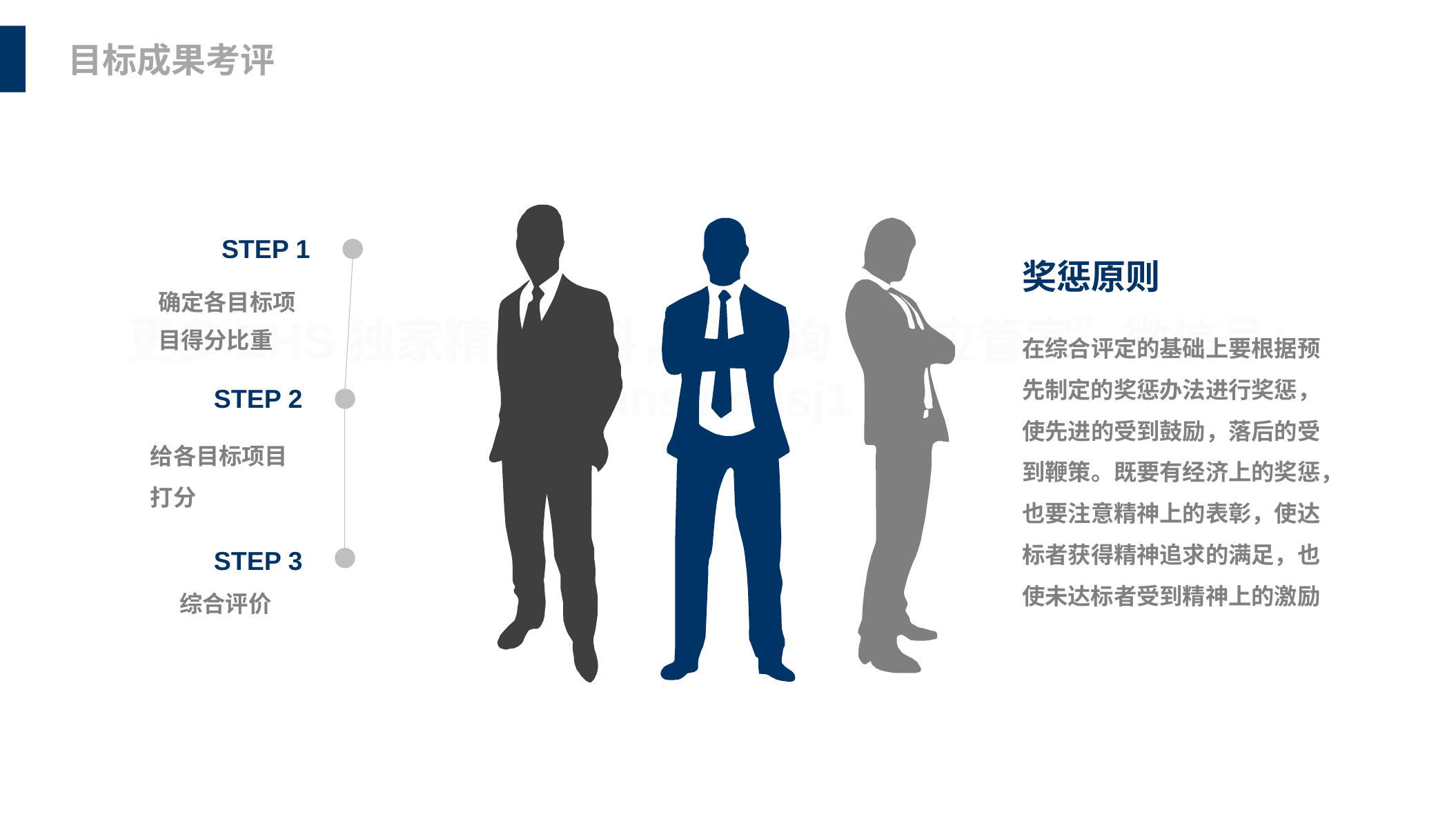

目标成果考评

STEP 1
确定各目标项目得分比重

奖惩原则
在综合评定的基础上要根据预先制定的奖惩办法进行奖惩，使先进的受到鼓励，落后的受到鞭策。既要有经济上的奖惩，也要注意精神上的表彰，使达标者获得精神追求的满足，也使未达标者受到精神上的激励

STEP 2
给各目标项目
打分

STEP 3
综合评价